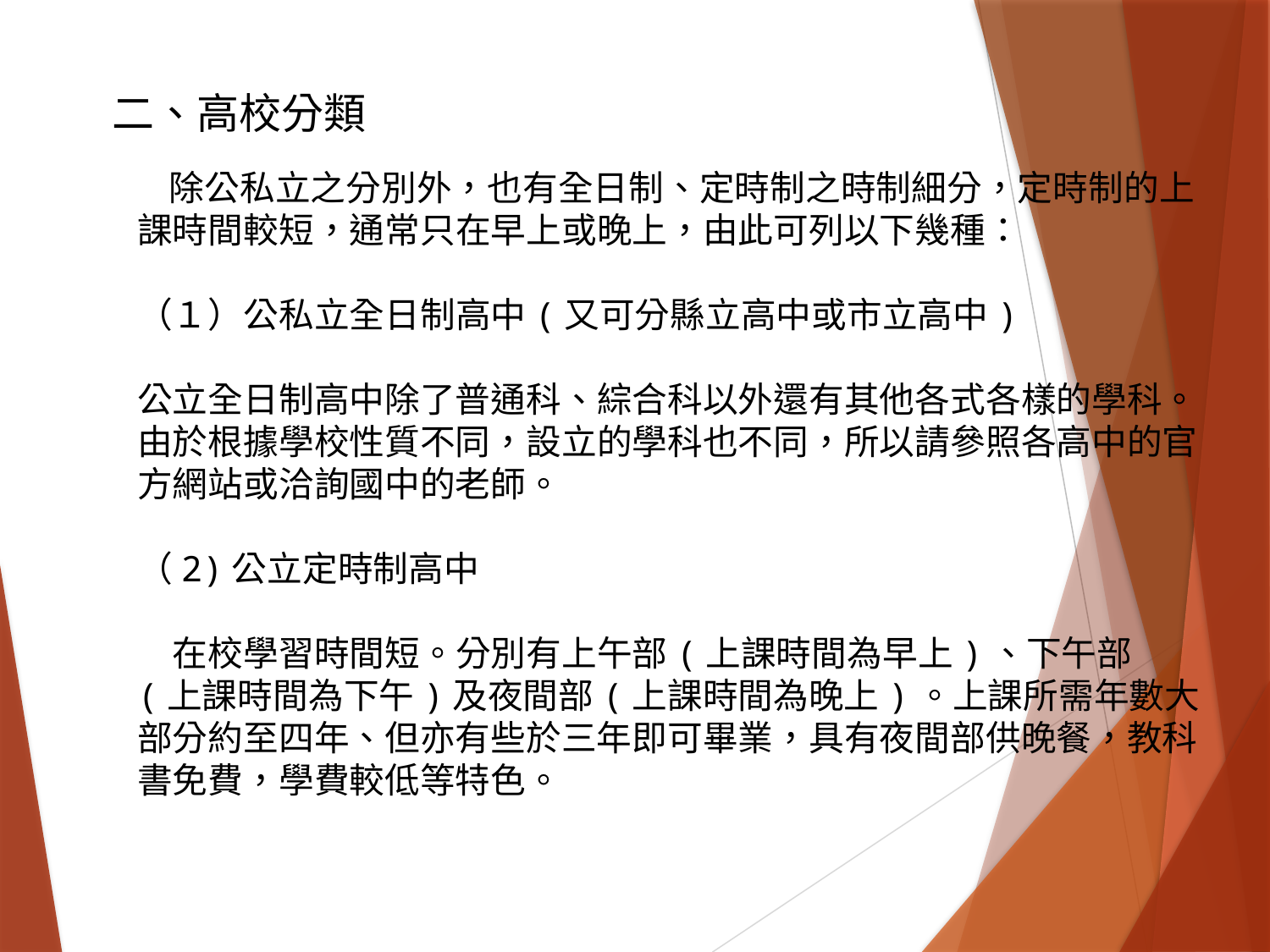

二、高校分類
　除公私立之分別外，也有全日制、定時制之時制細分，定時制的上課時間較短，通常只在早上或晚上，由此可列以下幾種：

（１）公私立全日制高中(又可分縣立高中或市立高中)

公立全日制高中除了普通科、綜合科以外還有其他各式各樣的學科。由於根據學校性質不同，設立的學科也不同，所以請參照各高中的官方網站或洽詢國中的老師。

（2)公立定時制高中

　在校學習時間短。分別有上午部(上課時間為早上)、下午部(上課時間為下午)及夜間部(上課時間為晚上)。上課所需年數大部分約至四年、但亦有些於三年即可畢業，具有夜間部供晚餐，教科書免費，學費較低等特色。